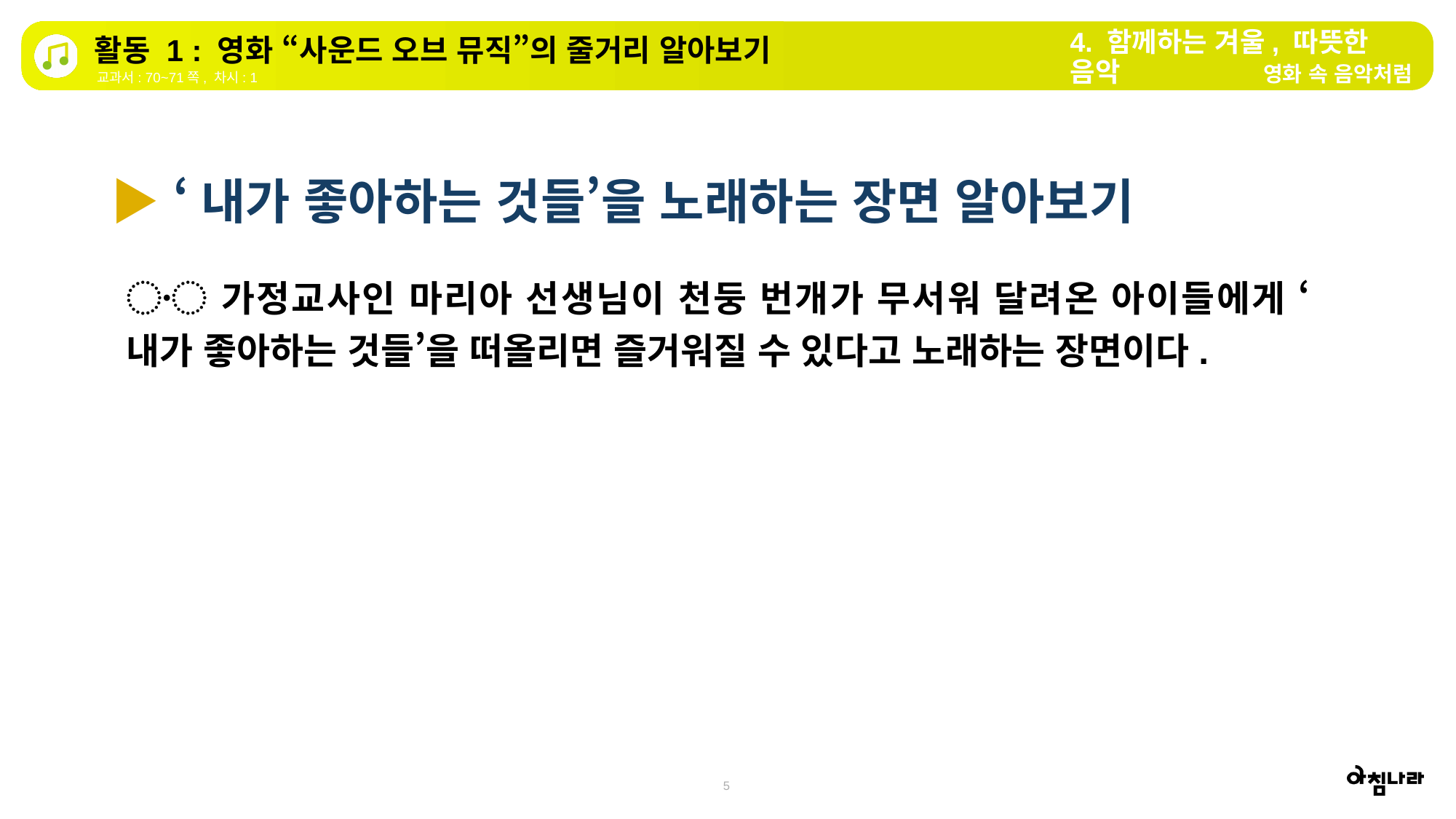

4. 함께하는 겨울, 따뜻한 음악
활동 1 : 영화 “사운드 오브 뮤직”의 줄거리 알아보기
영화 속 음악처럼
교과서: 70~71쪽, 차시: 1
▶ ‘내가 좋아하는 것들’을 노래하는 장면 알아보기
〮 가정교사인 마리아 선생님이 천둥 번개가 무서워 달려온 아이들에게 ‘내가 좋아하는 것들’을 떠올리면 즐거워질 수 있다고 노래하는 장면이다.
5